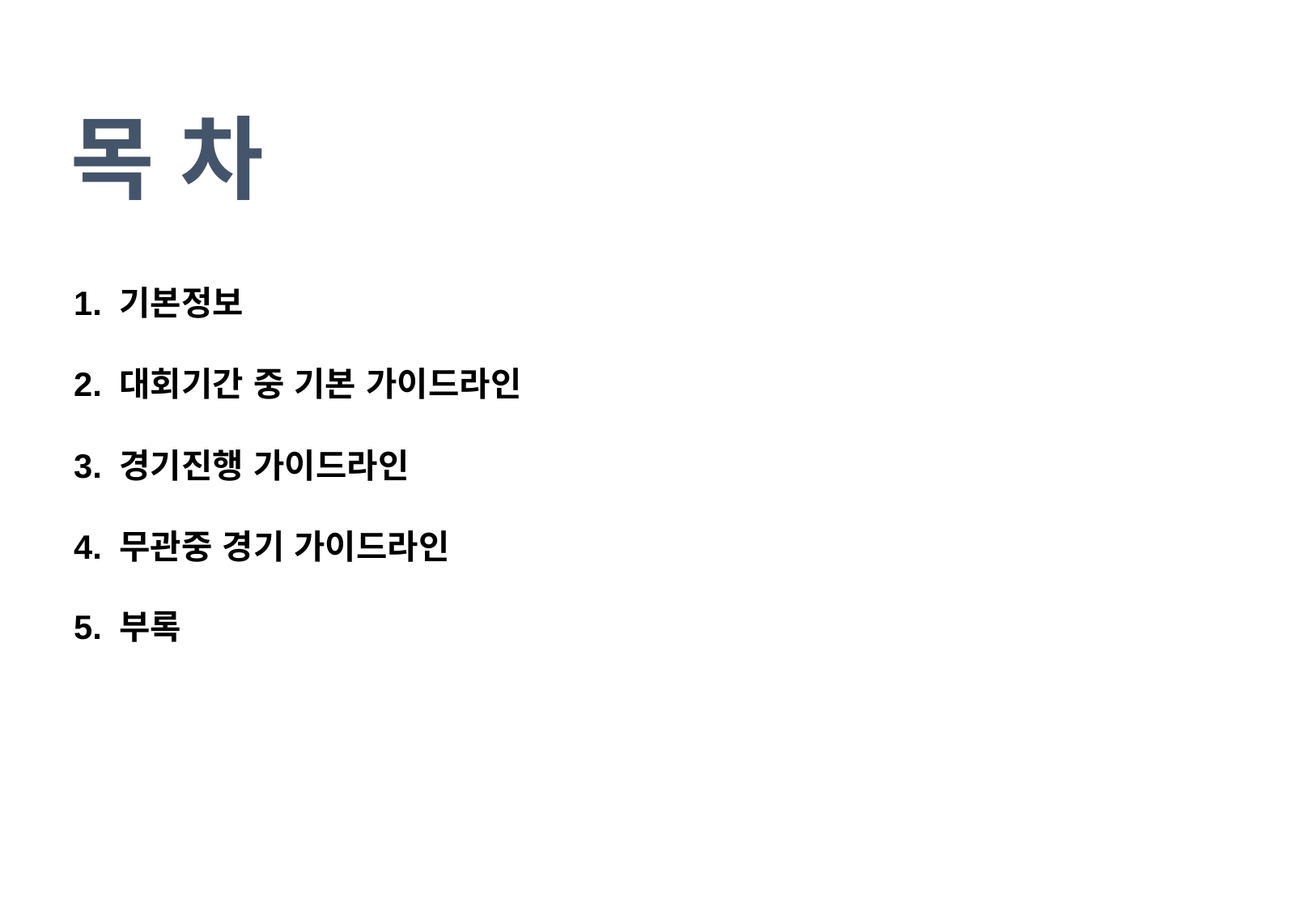

목 차
1. 기본정보
2. 대회기간 중 기본 가이드라인
3. 경기진행 가이드라인
4. 무관중 경기 가이드라인
5. 부록